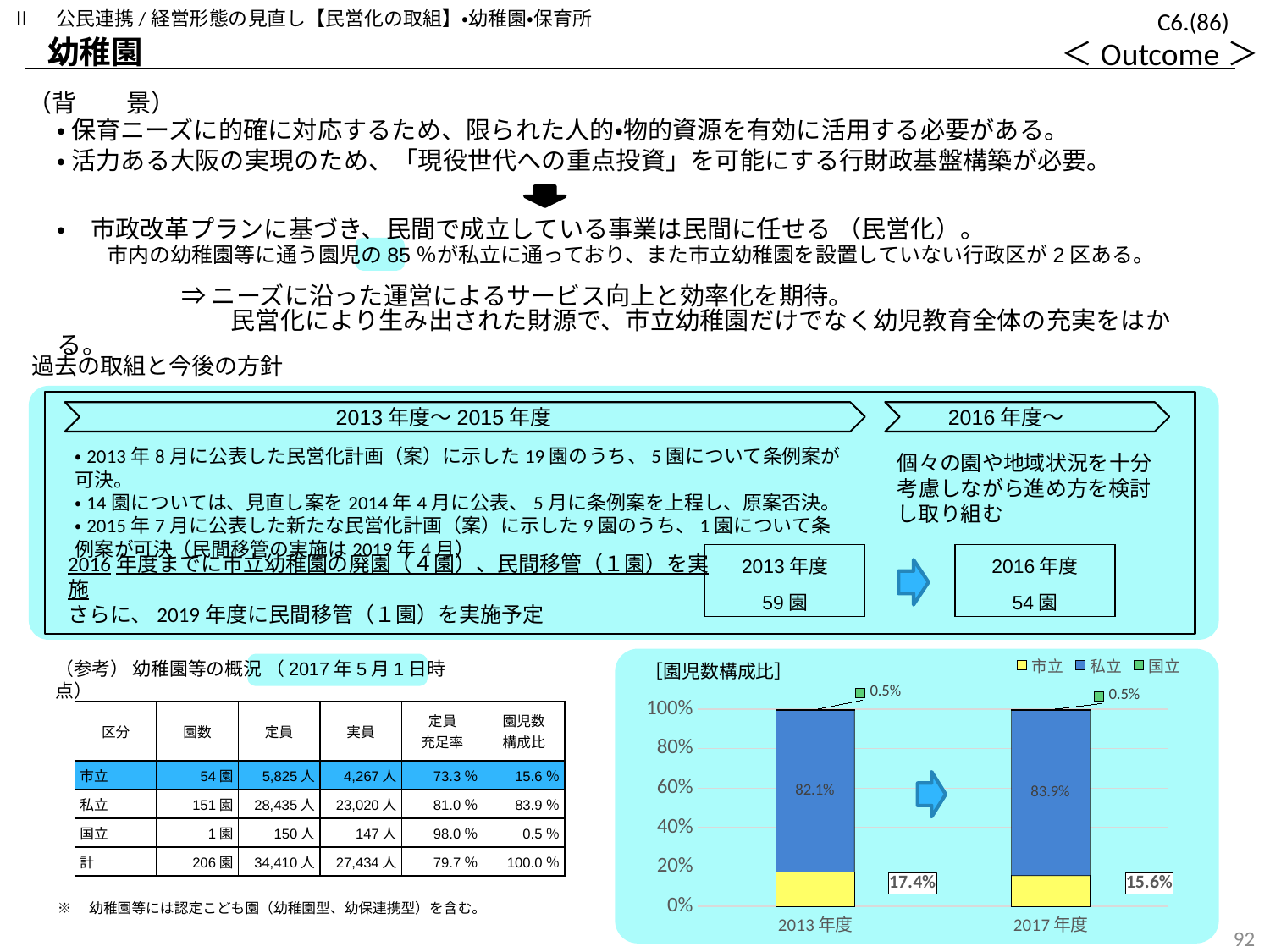

Ⅱ　公民連携/経営形態の見直し【民営化の取組】・幼稚園・保育所
C6.(86)
幼稚園
＜Outcome＞
（背　　景）
・ 保育ニーズに的確に対応するため、限られた人的・物的資源を有効に活用する必要がある。
・ 活力ある大阪の実現のため、「現役世代への重点投資」を可能にする行財政基盤構築が必要。

・　市政改革プランに基づき、民間で成立している事業は民間に任せる （民営化）。
　　市内の幼稚園等に通う園児の85％が私立に通っており、また市立幼稚園を設置していない行政区が2区ある。

　　　　　⇒ ニーズに沿った運営によるサービス向上と効率化を期待。
　　　　　　　民営化により生み出された財源で、市立幼稚園だけでなく幼児教育全体の充実をはかる。

過去の取組と今後の方針

2013年度～2015年度
2016年度～
・2013年8月に公表した民営化計画（案）に示した19園のうち、5園について条例案が可決。
・14園については、見直し案を2014年4月に公表、5月に条例案を上程し、原案否決。
・2015年7月に公表した新たな民営化計画（案）に示した9園のうち、1園について条例案が可決（民間移管の実施は2019年4月）
個々の園や地域状況を十分考慮しながら進め方を検討し取り組む
2016年度までに市立幼稚園の廃園（４園）、民間移管（１園）を実施
さらに、2019年度に民間移管（１園）を実施予定
| 2013年度 |  | 2016年度 |
| --- | --- | --- |
| 59園 |  | 54園 |

### Chart: ［園児数構成比］

| Category | 市立 | 私立 | 国立 |
|---|---|---|---|
| 2013年度 | 0.174 | 0.821 | 0.005 |
| 2017年度 | 0.156 | 0.839 | 0.005 |
（参考） 幼稚園等の概況 （2017年5月1日時点）

| 区分 | 園数 | 定員 | 実員 | 定員 充足率 | 園児数 構成比 |
| --- | --- | --- | --- | --- | --- |
| 市立 | 54園 | 5,825人 | 4,267人 | 73.3％ | 15.6％ |
| 私立 | 151園 | 28,435人 | 23,020人 | 81.0％ | 83.9％ |
| 国立 | 1園 | 150人 | 147人 | 98.0％ | 0.5％ |
| 計 | 206園 | 34,410人 | 27,434人 | 79.7％ | 100.0％ |
※　幼稚園等には認定こども園（幼稚園型、幼保連携型）を含む。
92